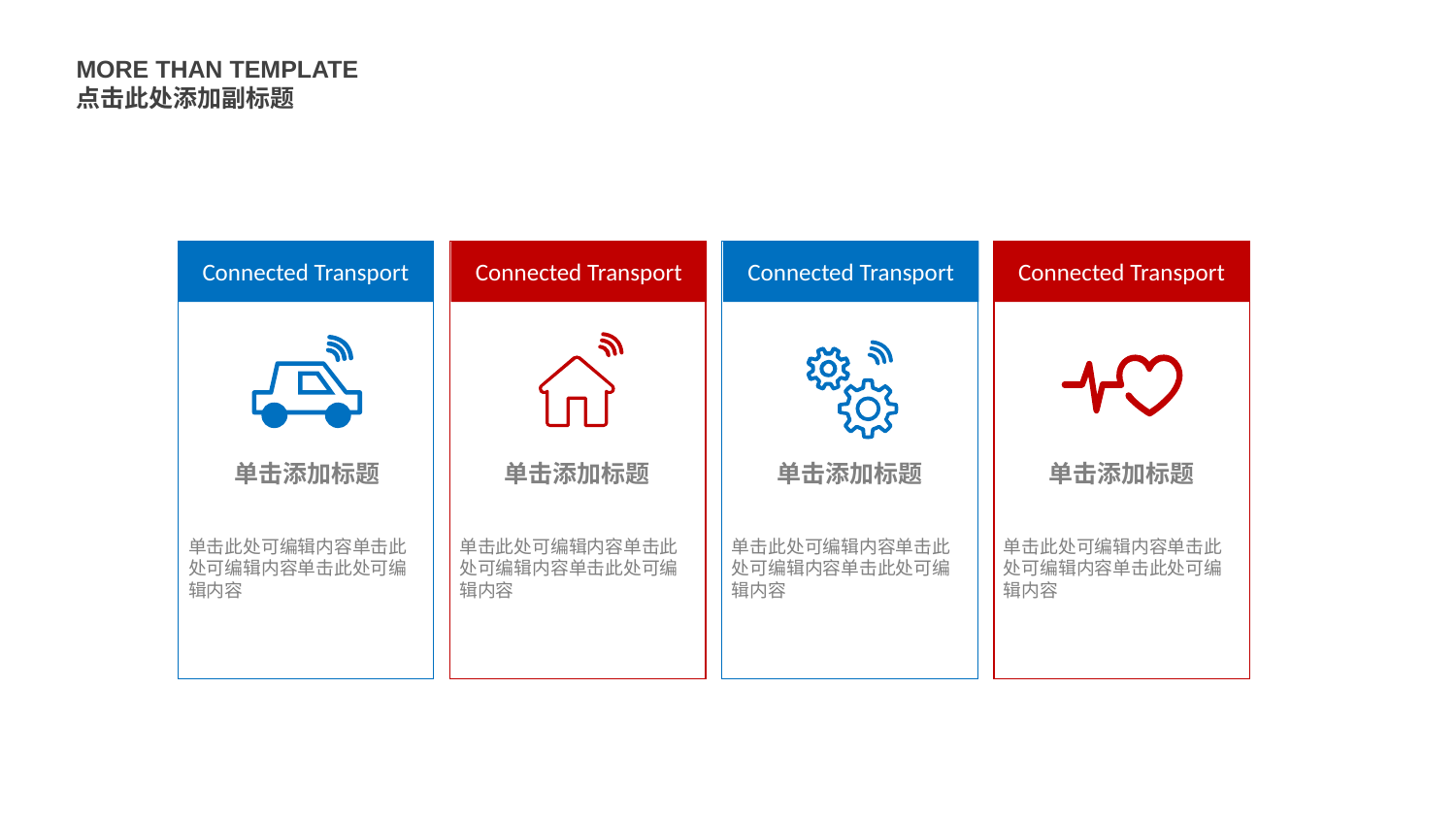

Connected Transport
Connected Transport
Connected Transport
Connected Transport

单击添加标题
单击添加标题
单击添加标题
单击添加标题
单击此处可编辑内容单击此处可编辑内容单击此处可编辑内容
单击此处可编辑内容单击此处可编辑内容单击此处可编辑内容
单击此处可编辑内容单击此处可编辑内容单击此处可编辑内容
单击此处可编辑内容单击此处可编辑内容单击此处可编辑内容